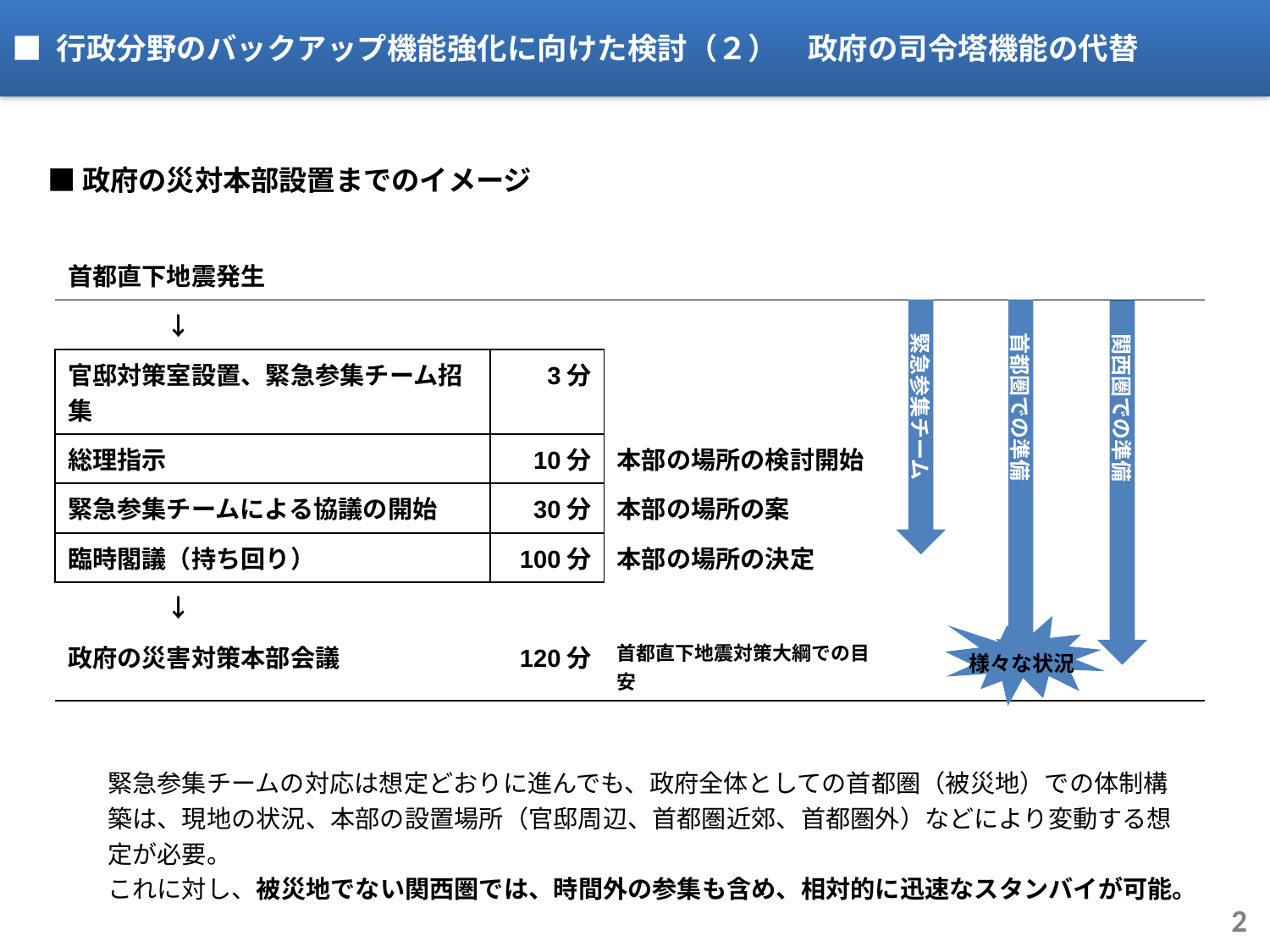

■ 行政分野のバックアップ機能強化に向けた検討（２）　政府の司令塔機能の代替
■政府の災対本部設置までのイメージ
| 首都直下地震発生 |  |  |  |  |  |
| --- | --- | --- | --- | --- | --- |
| ↓ |  |  |  |  |  |
| 官邸対策室設置、緊急参集チーム招集 | 3分 |  |  |  |  |
| 総理指示 | 10分 | 本部の場所の検討開始 |  |  |  |
| 緊急参集チームによる協議の開始 | 30分 | 本部の場所の案 |  |  |  |
| 臨時閣議（持ち回り） | 100分 | 本部の場所の決定 |  |  |  |
| ↓ |  |  |  |  |  |
| 政府の災害対策本部会議 | 120分 | 首都直下地震対策大綱での目安 |  |  |  |
　首都圏での準備
　緊急参集チーム
　関西圏での準備

様々な状況
緊急参集チームの対応は想定どおりに進んでも、政府全体としての首都圏（被災地）での体制構築は、現地の状況、本部の設置場所（官邸周辺、首都圏近郊、首都圏外）などにより変動する想定が必要。
これに対し、被災地でない関西圏では、時間外の参集も含め、相対的に迅速なスタンバイが可能。
2